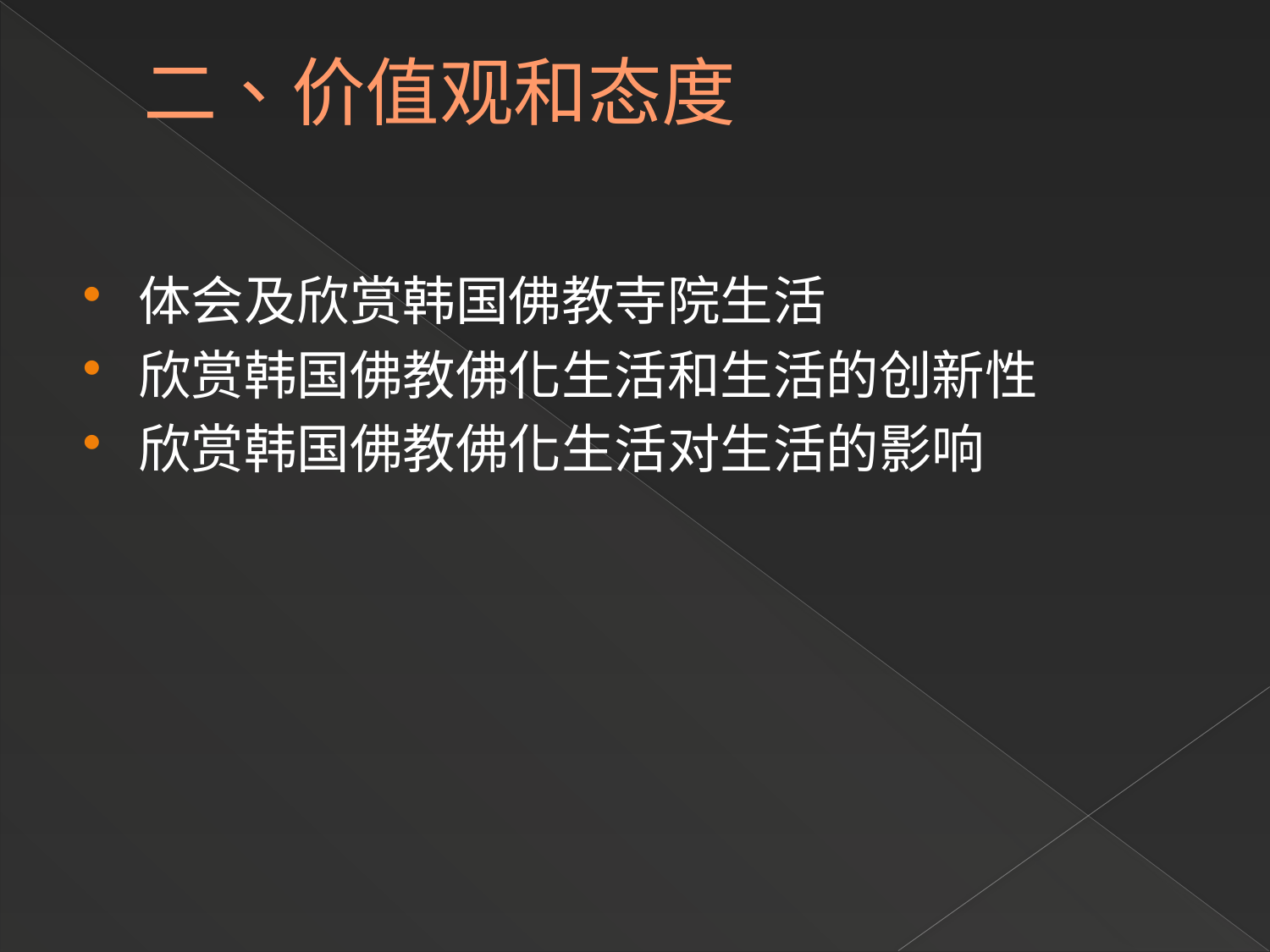

# 二、价值观和态度
体会及欣赏韩国佛教寺院生活
欣赏韩国佛教佛化生活和生活的创新性
欣赏韩国佛教佛化生活对生活的影响